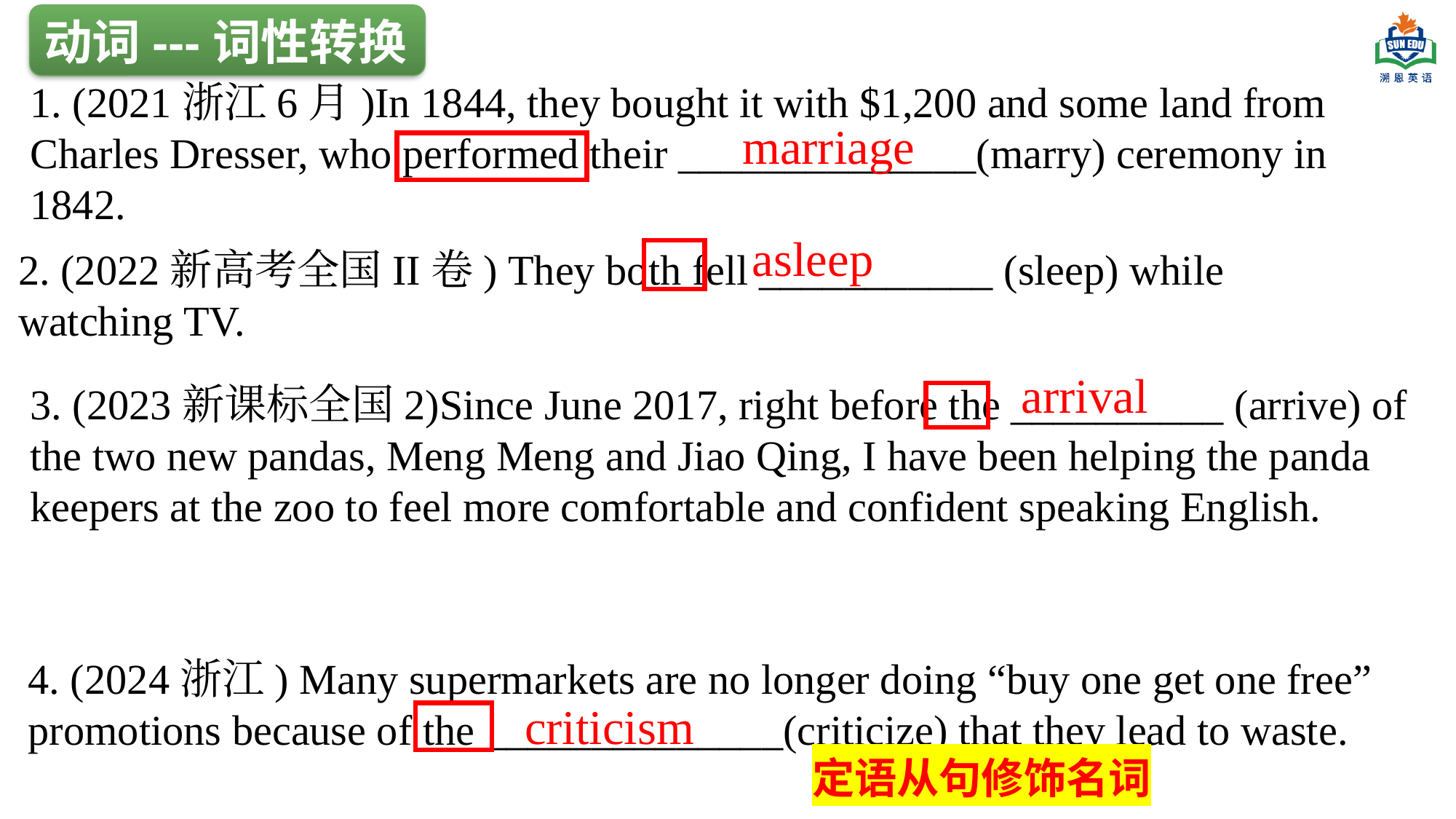

动词---词性转换
1. (2021浙江6月)In 1844, they bought it with $1,200 and some land from Charles Dresser, who performed their ______________(marry) ceremony in 1842.
marriage

asleep
2. (2022新高考全国II卷) They both fell ___________ (sleep) while watching TV.

arrival
3. (2023新课标全国2)Since June 2017, right before the __________ (arrive) of the two new pandas, Meng Meng and Jiao Qing, I have been helping the panda keepers at the zoo to feel more comfortable and confident speaking English.

4. (2024浙江) Many supermarkets are no longer doing “buy one get one free” promotions because of the ______________(criticize) that they lead to waste.
criticism

定语从句修饰名词